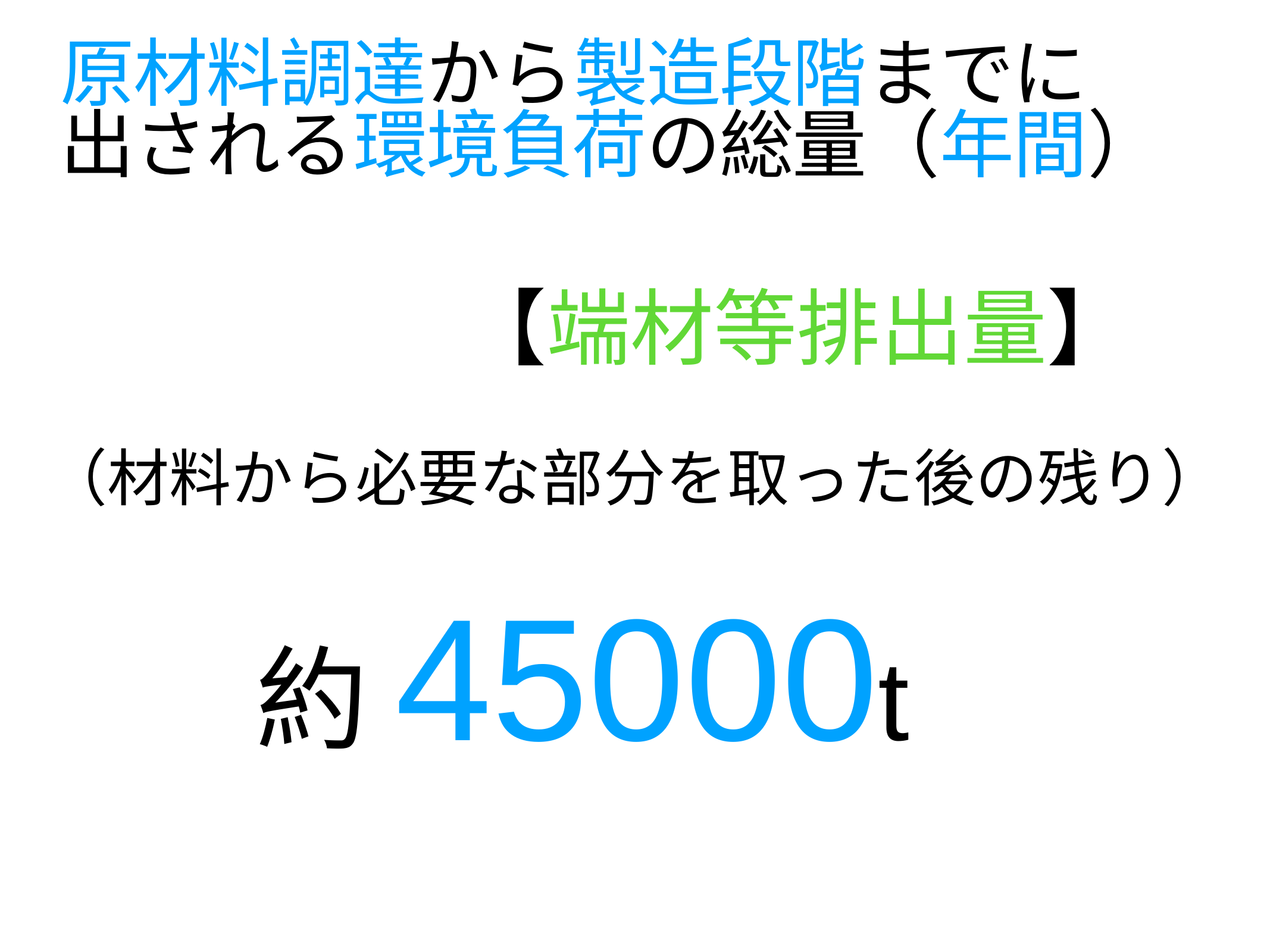

原材料調達から製造段階までに
出される環境負荷の総量（年間）
　　　　　　【端材等排出量】

（材料から必要な部分を取った後の残り）
約45000t